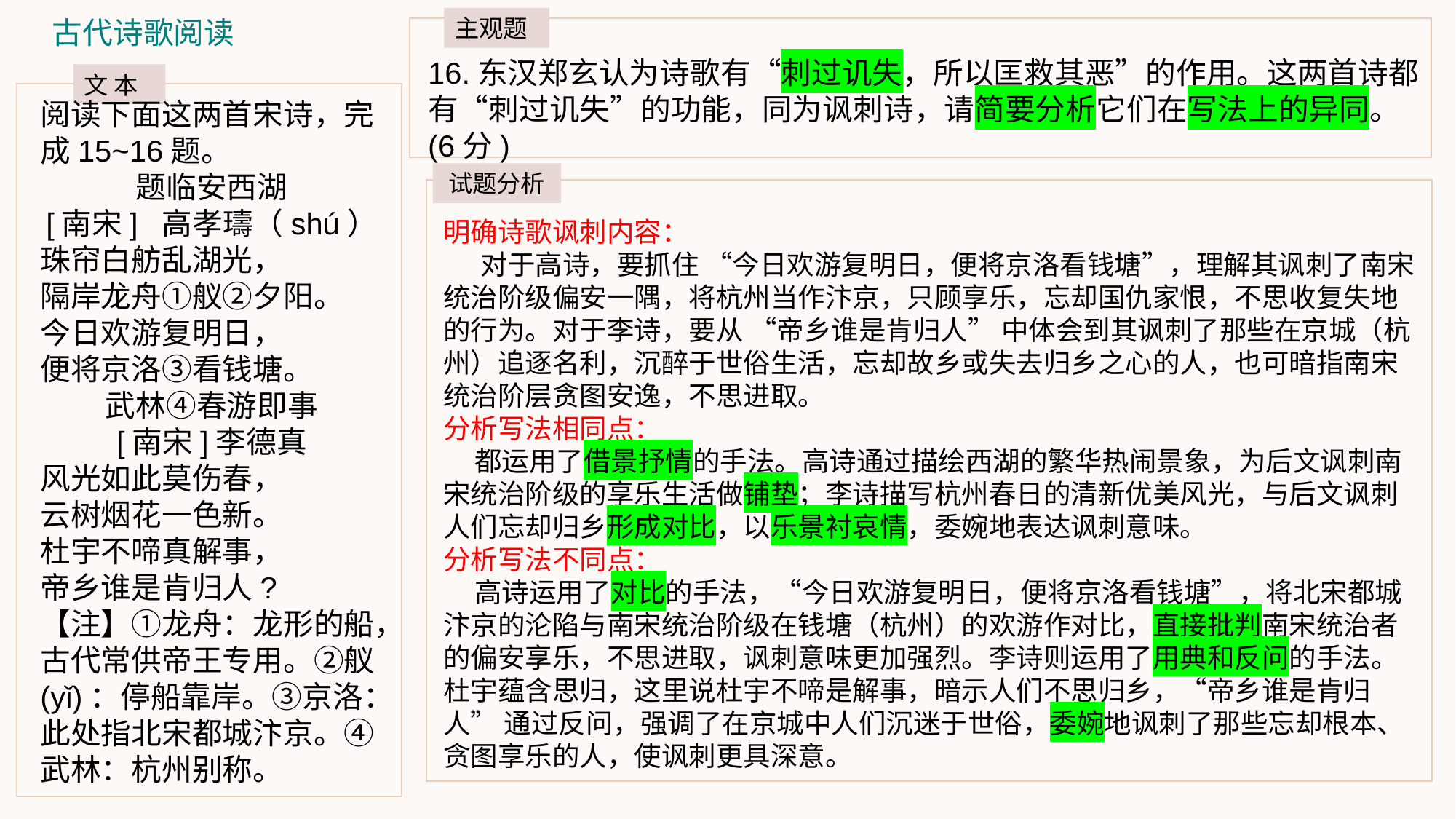

古代诗歌阅读
主观题

16.东汉郑玄认为诗歌有“刺过讥失，所以匡救其恶”的作用。这两首诗都有“刺过讥失”的功能，同为讽刺诗，请简要分析它们在写法上的异同。(6分)
文 本

阅读下面这两首宋诗，完成15~16题。
题临安西湖
[南宋]  高孝璹（shú）
珠帘白舫乱湖光，
隔岸龙舟①舣②夕阳。
今日欢游复明日，
便将京洛③看钱塘。
武林④春游即事
[南宋]李德真
风光如此莫伤春，
云树烟花一色新。
杜宇不啼真解事，
帝乡谁是肯归人?
【注】①龙舟：龙形的船，古代常供帝王专用。②舣(yǐ)：停船靠岸。③京洛：此处指北宋都城汴京。④武林：杭州别称。
试题分析

明确诗歌讽刺内容：
     对于高诗，要抓住 “今日欢游复明日，便将京洛看钱塘”，理解其讽刺了南宋统治阶级偏安一隅，将杭州当作汴京，只顾享乐，忘却国仇家恨，不思收复失地的行为。对于李诗，要从 “帝乡谁是肯归人” 中体会到其讽刺了那些在京城（杭州）追逐名利，沉醉于世俗生活，忘却故乡或失去归乡之心的人，也可暗指南宋统治阶层贪图安逸，不思进取。
分析写法相同点：
    都运用了借景抒情的手法。高诗通过描绘西湖的繁华热闹景象，为后文讽刺南宋统治阶级的享乐生活做铺垫；李诗描写杭州春日的清新优美风光，与后文讽刺人们忘却归乡形成对比，以乐景衬哀情，委婉地表达讽刺意味。
分析写法不同点：
    高诗运用了对比的手法，“今日欢游复明日，便将京洛看钱塘”，将北宋都城汴京的沦陷与南宋统治阶级在钱塘（杭州）的欢游作对比，直接批判南宋统治者的偏安享乐，不思进取，讽刺意味更加强烈。李诗则运用了用典和反问的手法。杜宇蕴含思归，这里说杜宇不啼是解事，暗示人们不思归乡，“帝乡谁是肯归人” 通过反问，强调了在京城中人们沉迷于世俗，委婉地讽刺了那些忘却根本、贪图享乐的人，使讽刺更具深意。